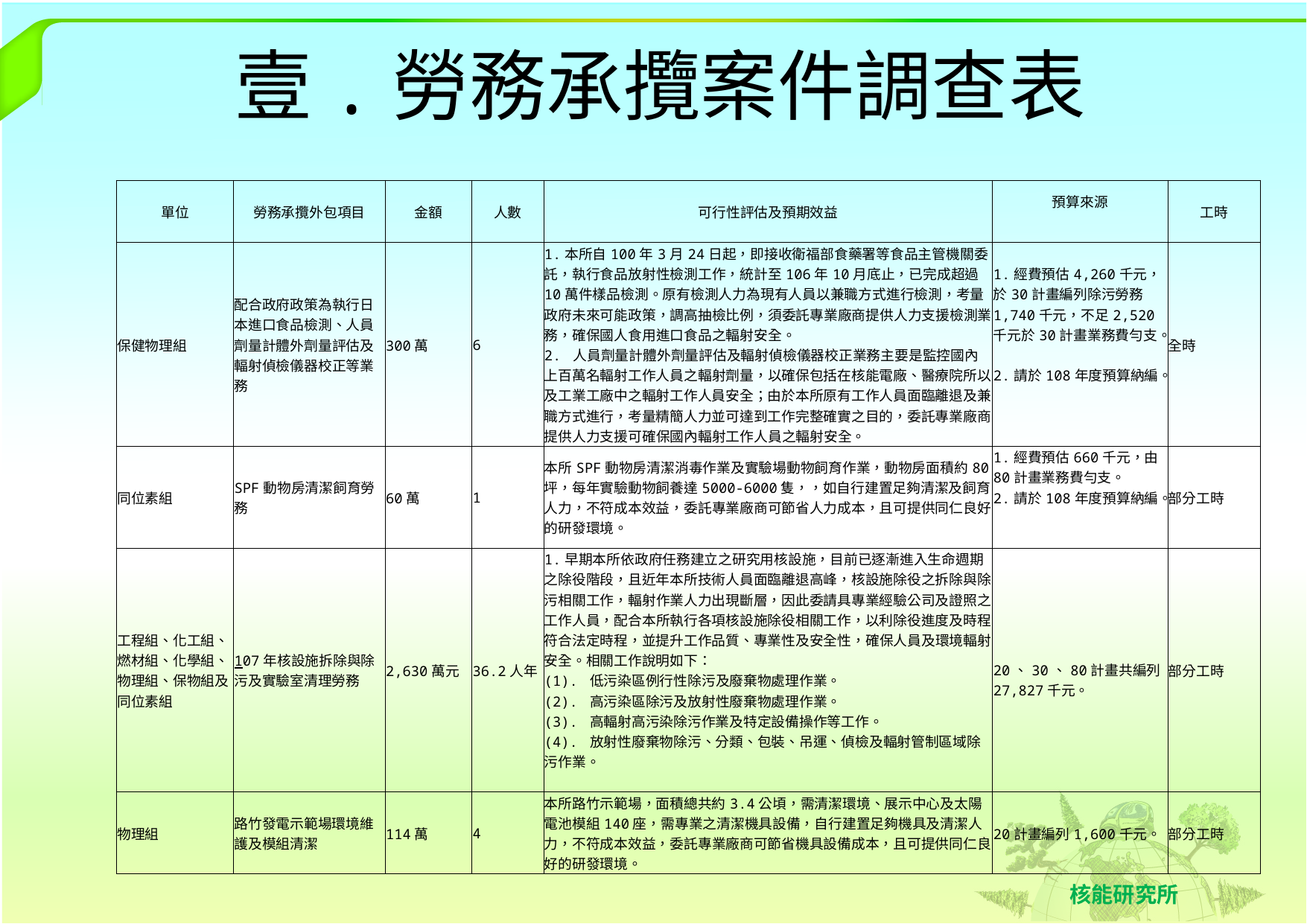

# 壹.勞務承攬案件調查表
| 單位 | 勞務承攬外包項目 | 金額 | 人數 | 可行性評估及預期效益 | 預算來源 | 工時 |
| --- | --- | --- | --- | --- | --- | --- |
| 保健物理組 | 配合政府政策為執行日本進口食品檢測、人員劑量計體外劑量評估及輻射偵檢儀器校正等業務 | 300萬 | 6 | 1.本所自100年3月24日起，即接收衛福部食藥署等食品主管機關委託，執行食品放射性檢測工作，統計至106年10月底止，已完成超過10萬件樣品檢測。原有檢測人力為現有人員以兼職方式進行檢測，考量政府未來可能政策，調高抽檢比例，須委託專業廠商提供人力支援檢測業務，確保國人食用進口食品之輻射安全。 2. 人員劑量計體外劑量評估及輻射偵檢儀器校正業務主要是監控國內上百萬名輻射工作人員之輻射劑量，以確保包括在核能電廠、醫療院所以及工業工廠中之輻射工作人員安全；由於本所原有工作人員面臨離退及兼職方式進行，考量精簡人力並可達到工作完整確實之目的，委託專業廠商提供人力支援可確保國內輻射工作人員之輻射安全。 | 1.經費預估4,260千元，於30計畫編列除污勞務1,740千元，不足2,520千元於30計畫業務費勻支。 2.請於108年度預算納編。 | 全時 |
| 同位素組 | SPF動物房清潔飼育勞務 | 60萬 | 1 | 本所SPF動物房清潔消毒作業及實驗場動物飼育作業，動物房面積約80坪，每年實驗動物飼養達5000-6000隻，，如自行建置足夠清潔及飼育人力，不符成本效益，委託專業廠商可節省人力成本，且可提供同仁良好的研發環境。 | 1.經費預估660千元，由80計畫業務費勻支。 2.請於108年度預算納編。 | 部分工時 |
| 工程組、化工組、燃材組、化學組、物理組、保物組及同位素組 | 107年核設施拆除與除污及實驗室清理勞務 | 2,630萬元 | 36.2人年 | 1.早期本所依政府任務建立之研究用核設施，目前已逐漸進入生命週期之除役階段，且近年本所技術人員面臨離退高峰，核設施除役之拆除與除污相關工作，輻射作業人力出現斷層，因此委請具專業經驗公司及證照之工作人員，配合本所執行各項核設施除役相關工作，以利除役進度及時程符合法定時程，並提升工作品質、專業性及安全性，確保人員及環境輻射安全。相關工作說明如下： (1). 低污染區例行性除污及廢棄物處理作業。 (2). 高污染區除污及放射性廢棄物處理作業。 (3). 高輻射高污染除污作業及特定設備操作等工作。 (4). 放射性廢棄物除污、分類、包裝、吊運、偵檢及輻射管制區域除污作業。 | 20、30、80計畫共編列27,827千元。 | 部分工時 |
| 物理組 | 路竹發電示範場環境維護及模組清潔 | 114萬 | 4 | 本所路竹示範場，面積總共約3.4公頃，需清潔環境、展示中心及太陽電池模組140座，需專業之清潔機具設備，自行建置足夠機具及清潔人力，不符成本效益，委託專業廠商可節省機具設備成本，且可提供同仁良好的研發環境。 | 20計畫編列1,600千元。 | 部分工時 |